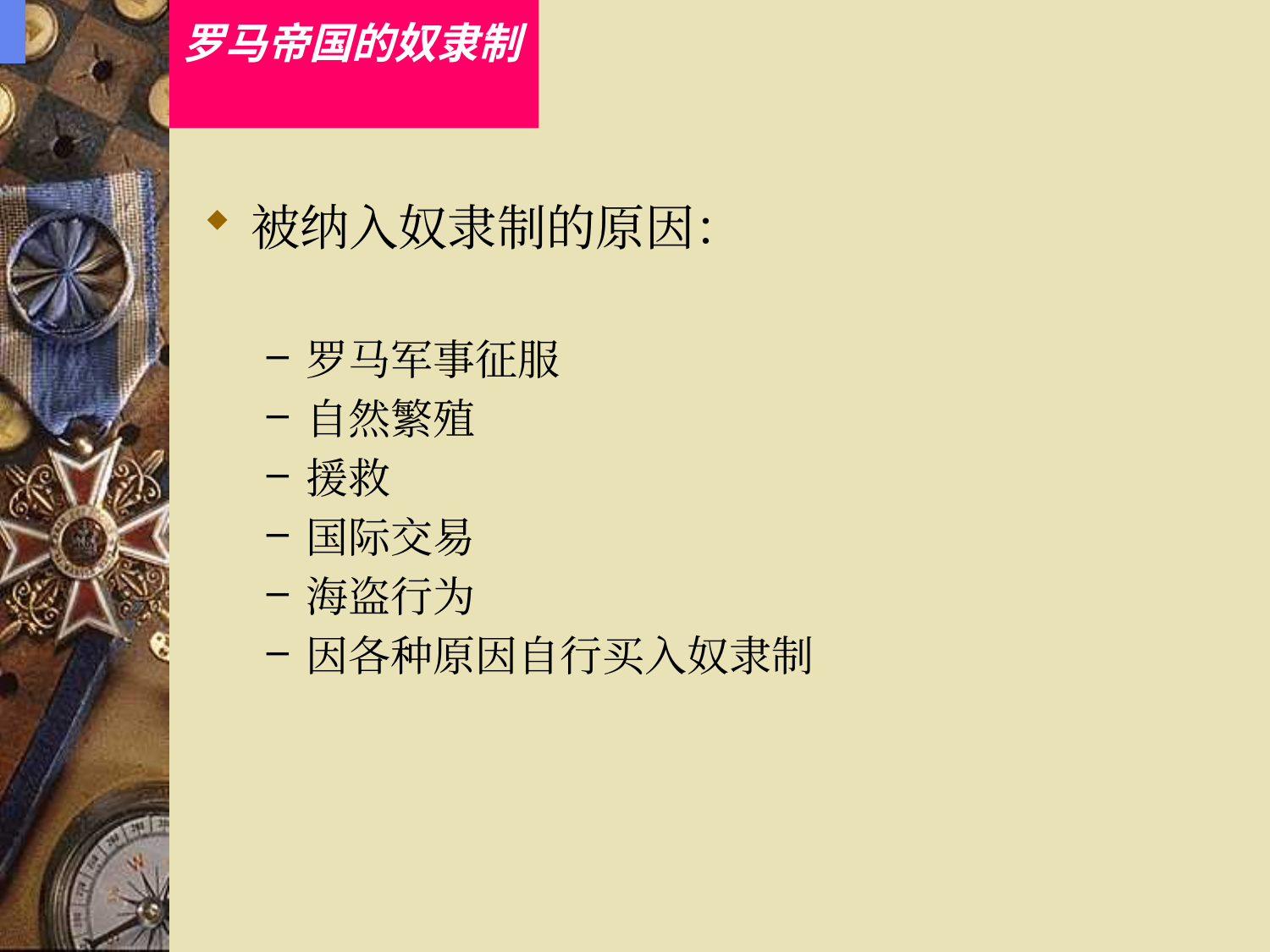

# 罗马帝国的奴隶制
被纳入奴隶制的原因：

罗马军事征服
自然繁殖
援救
国际交易
海盗行为
因各种原因自行买入奴隶制